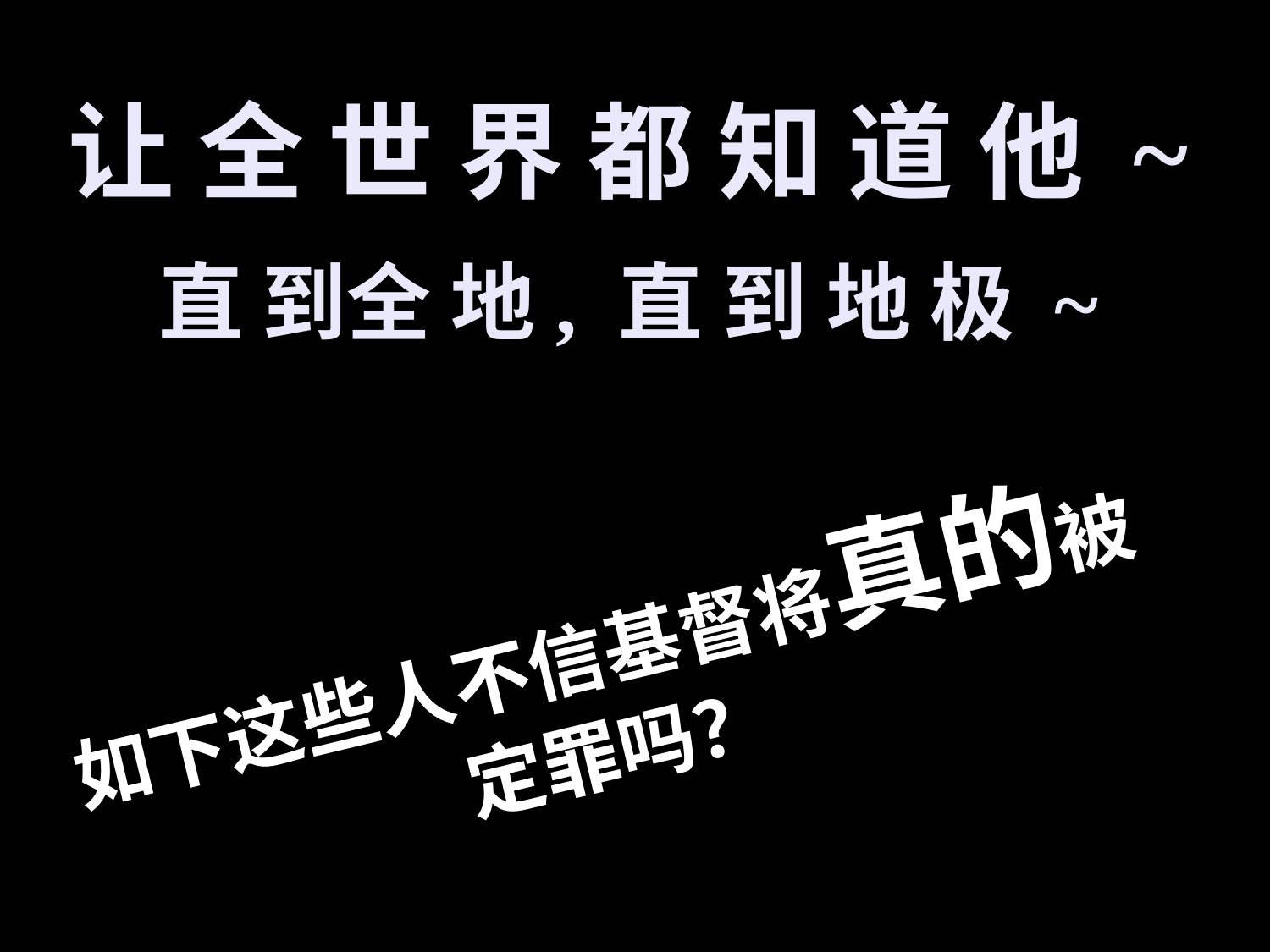

让 全 世 界 都 知 道 他 ~
直 到全 地, 直 到 地 极 ~
# 如下这些人不信基督将真的被定罪吗？